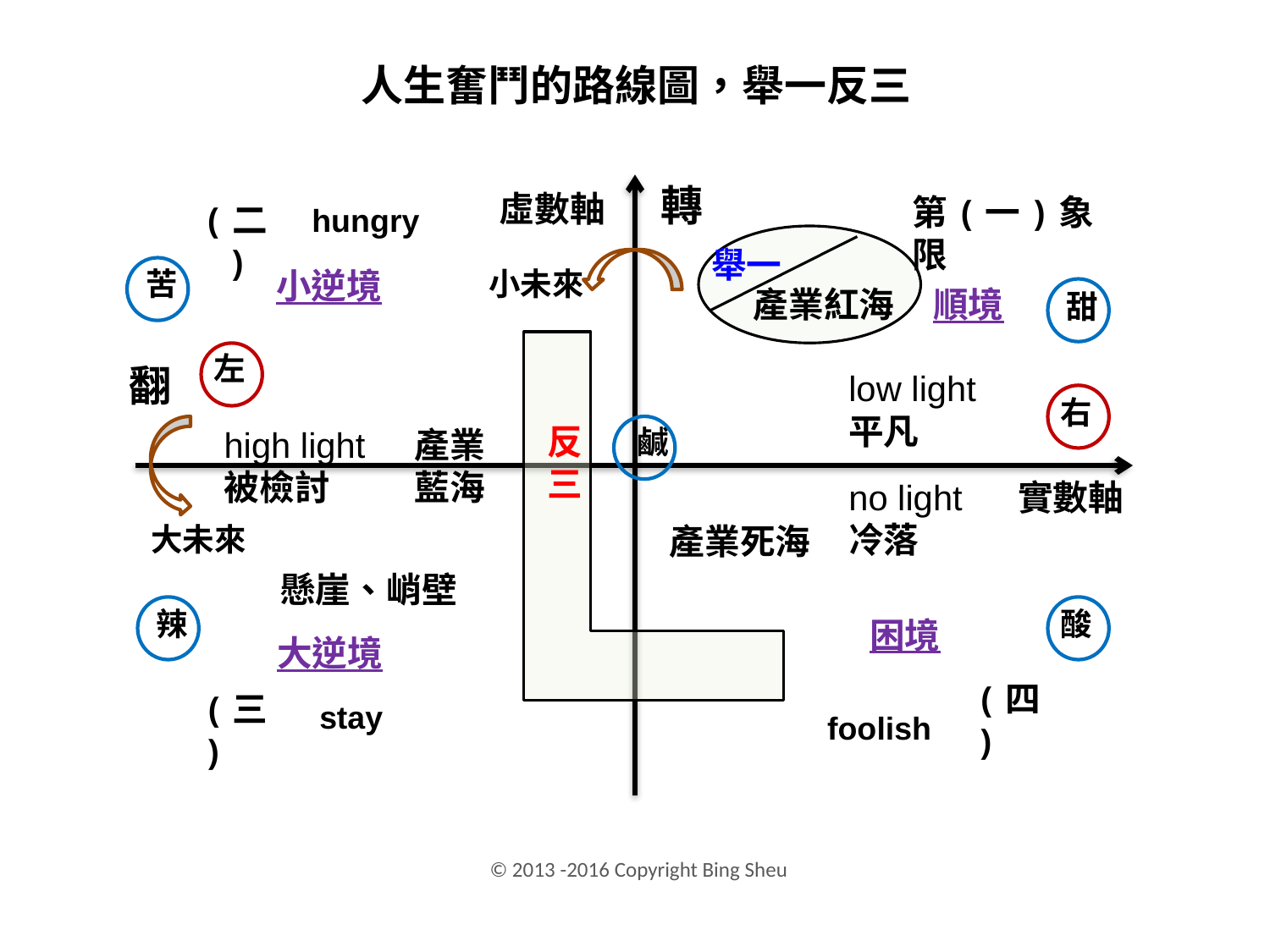

人生奮鬥的路線圖，舉一反三
轉
虛數軸
第(一)象限
(二)
hungry

舉一

苦
小逆境
小未來
產業紅海
順境

甜

左

翻
low light
平凡

右
反
三
high light
被檢討
產業
藍海

鹹

no light
冷落
實數軸
大未來
產業死海
懸崖、峭壁

辣
酸
困境
大逆境
(四)
(三)
stay
foolish
© 2013 -2016 Copyright Bing Sheu